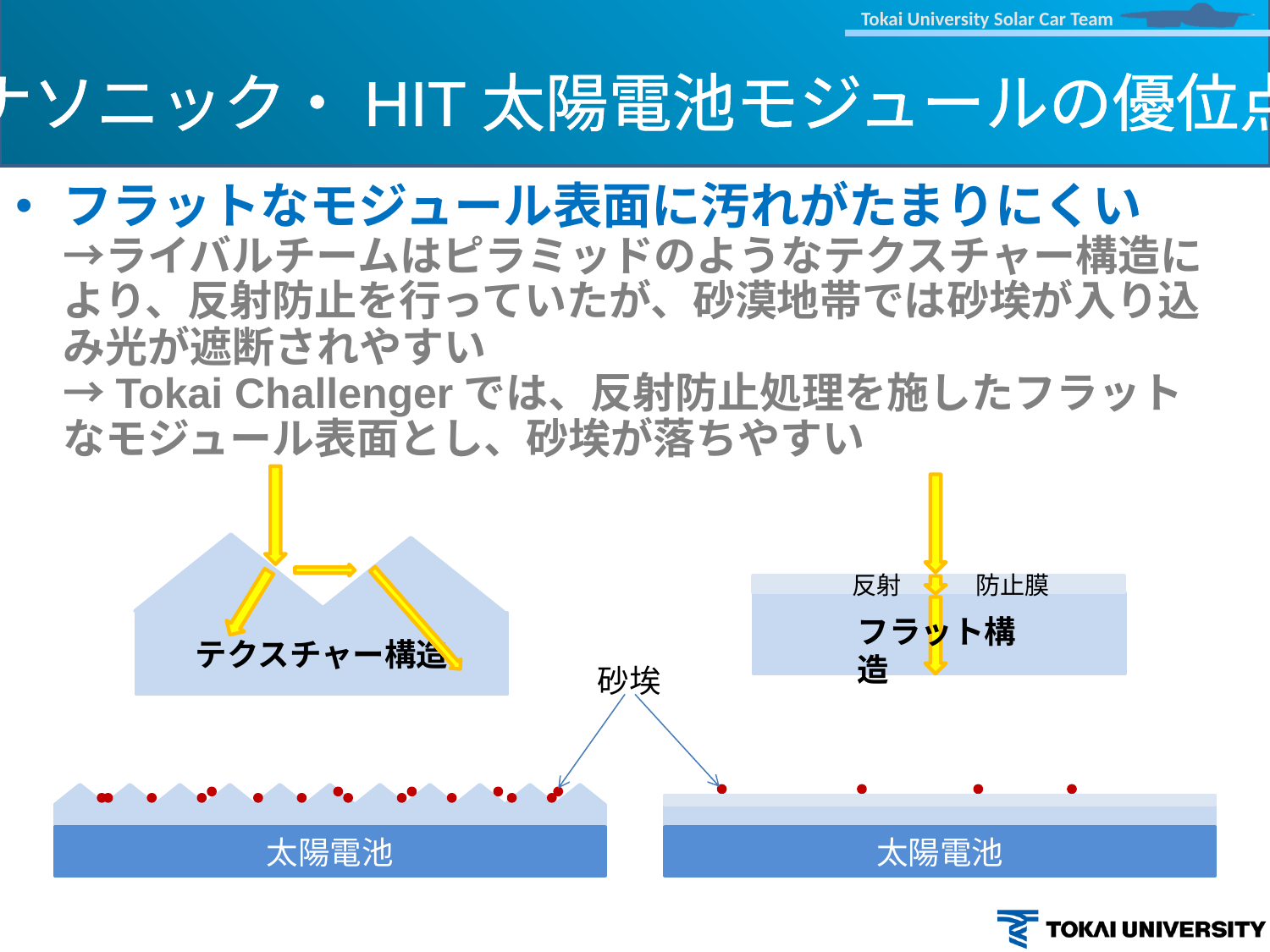

パナソニック・HIT太陽電池モジュールの優位点２
フラットなモジュール表面に汚れがたまりにくい
→ライバルチームはピラミッドのようなテクスチャー構造により、反射防止を行っていたが、砂漠地帯では砂埃が入り込み光が遮断されやすい
→Tokai Challengerでは、反射防止処理を施したフラットなモジュール表面とし、砂埃が落ちやすい

　反射　　　防止膜

フラット構造
テクスチャー構造
砂埃

太陽電池
太陽電池